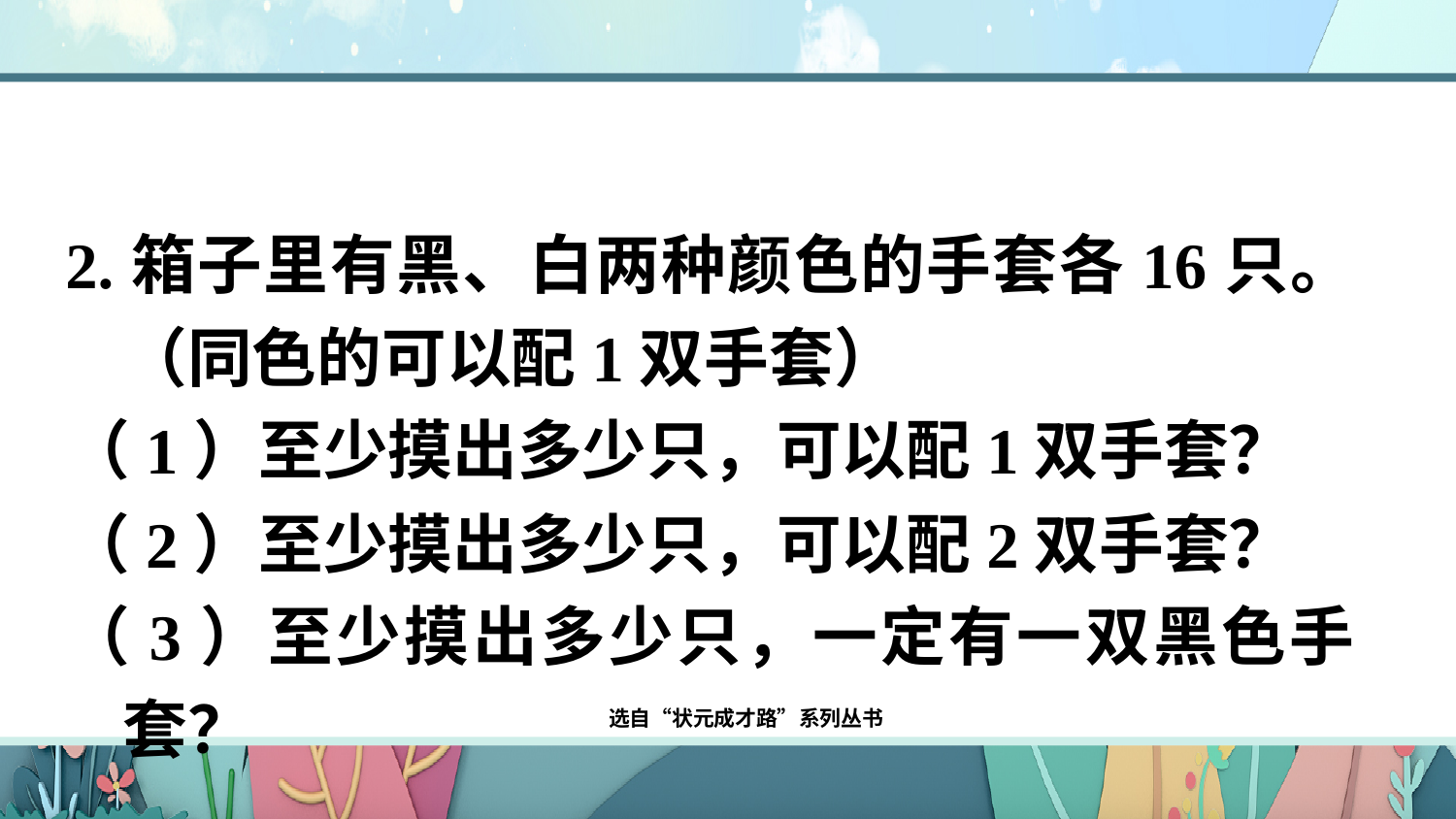

2.箱子里有黑、白两种颜色的手套各16只。（同色的可以配1双手套）
（1）至少摸出多少只，可以配1双手套？
（2）至少摸出多少只，可以配2双手套？
（3）至少摸出多少只，一定有一双黑色手套？
选自“状元成才路”系列丛书